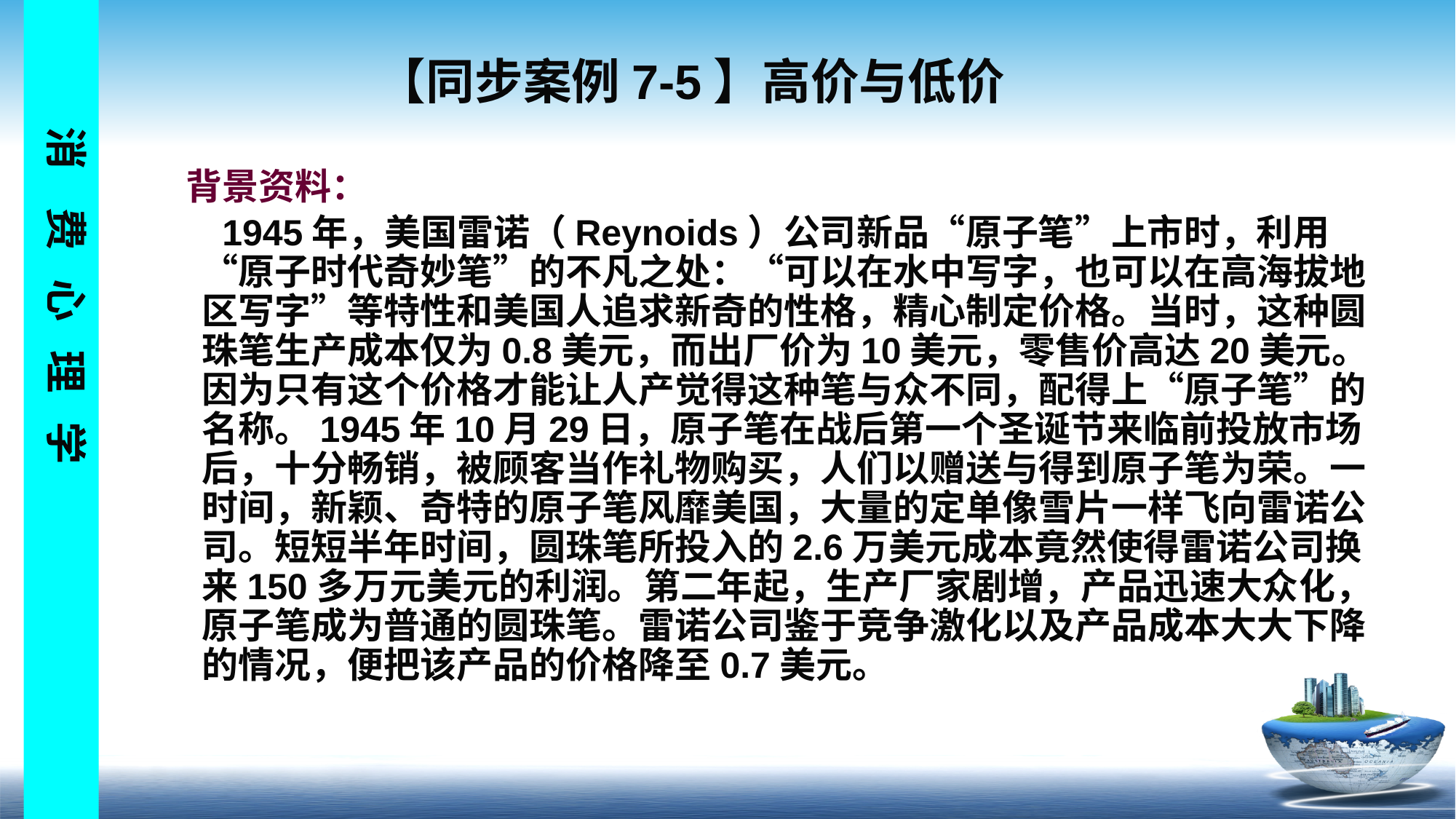

# 【同步案例7-5】高价与低价
  背景资料：
      1945年，美国雷诺（Reynoids）公司新品“原子笔”上市时，利用“原子时代奇妙笔”的不凡之处：“可以在水中写字，也可以在高海拔地区写字”等特性和美国人追求新奇的性格，精心制定价格。当时，这种圆珠笔生产成本仅为0.8美元，而出厂价为10美元，零售价高达20美元。因为只有这个价格才能让人产觉得这种笔与众不同，配得上“原子笔”的名称。1945年10月29日，原子笔在战后第一个圣诞节来临前投放市场后，十分畅销，被顾客当作礼物购买，人们以赠送与得到原子笔为荣。一时间，新颖、奇特的原子笔风靡美国，大量的定单像雪片一样飞向雷诺公司。短短半年时间，圆珠笔所投入的2.6万美元成本竟然使得雷诺公司换来150多万元美元的利润。第二年起，生产厂家剧增，产品迅速大众化，原子笔成为普通的圆珠笔。雷诺公司鉴于竞争激化以及产品成本大大下降的情况，便把该产品的价格降至0.7美元。